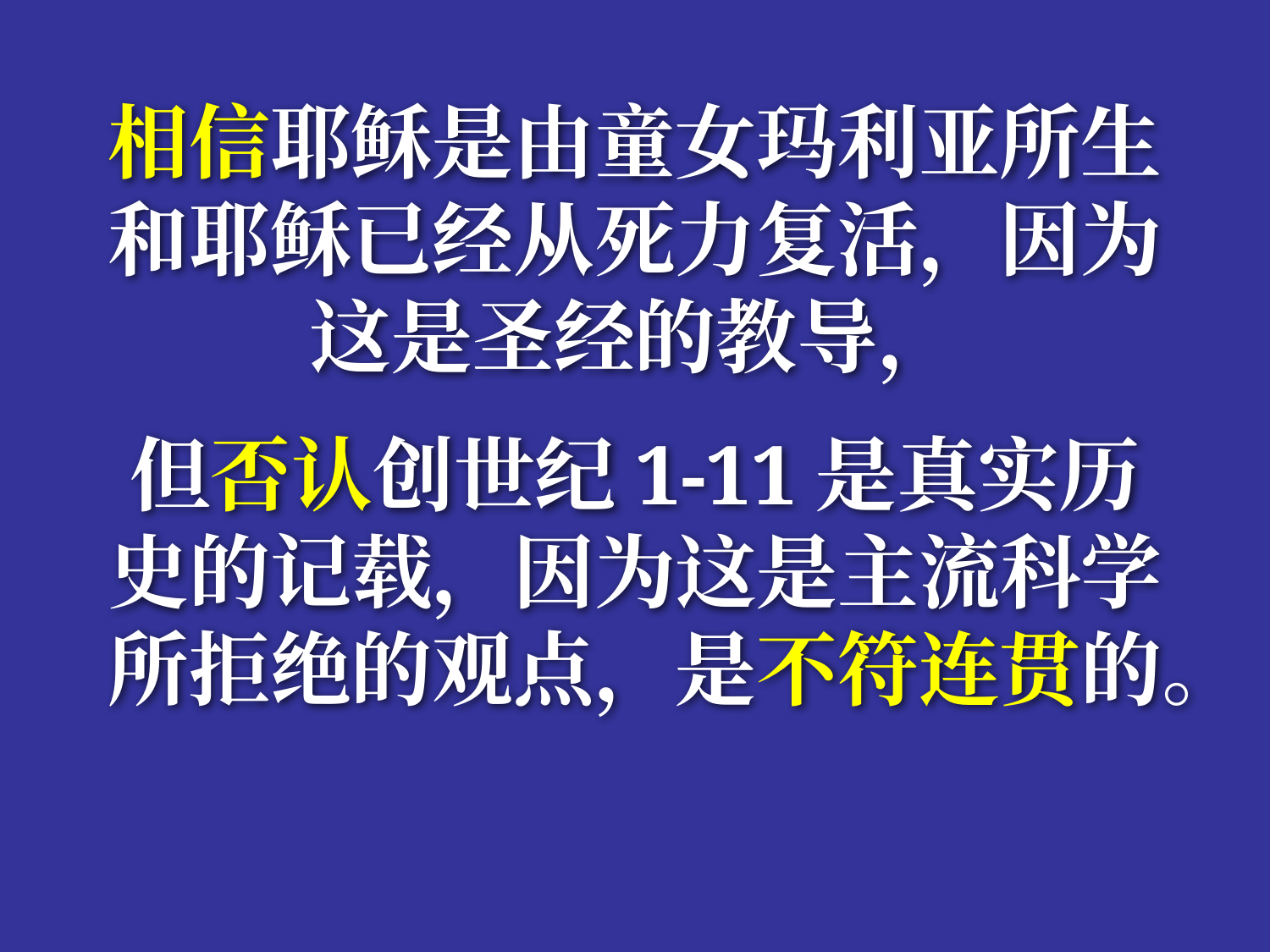

不符连贯的信仰
相信耶稣是由童女玛利亚所生和耶稣已经从死力复活，因为这是圣经的教导，
但否认创世纪1-11是真实历史的记载，因为这是主流科学所拒绝的观点，是不符连贯的。